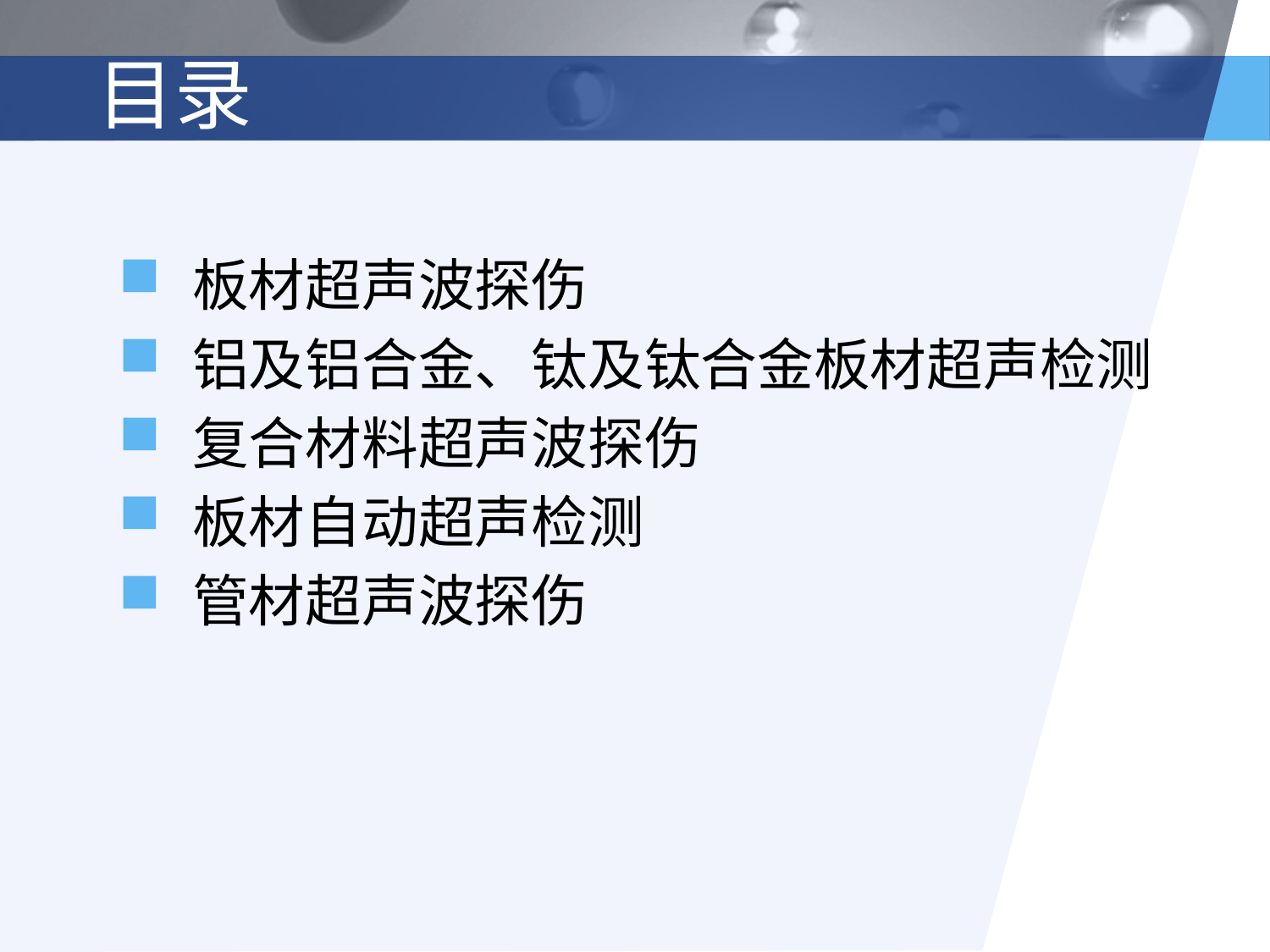

# 目录
 板材超声波探伤
 铝及铝合金、钛及钛合金板材超声检测
 复合材料超声波探伤
 板材自动超声检测
 管材超声波探伤